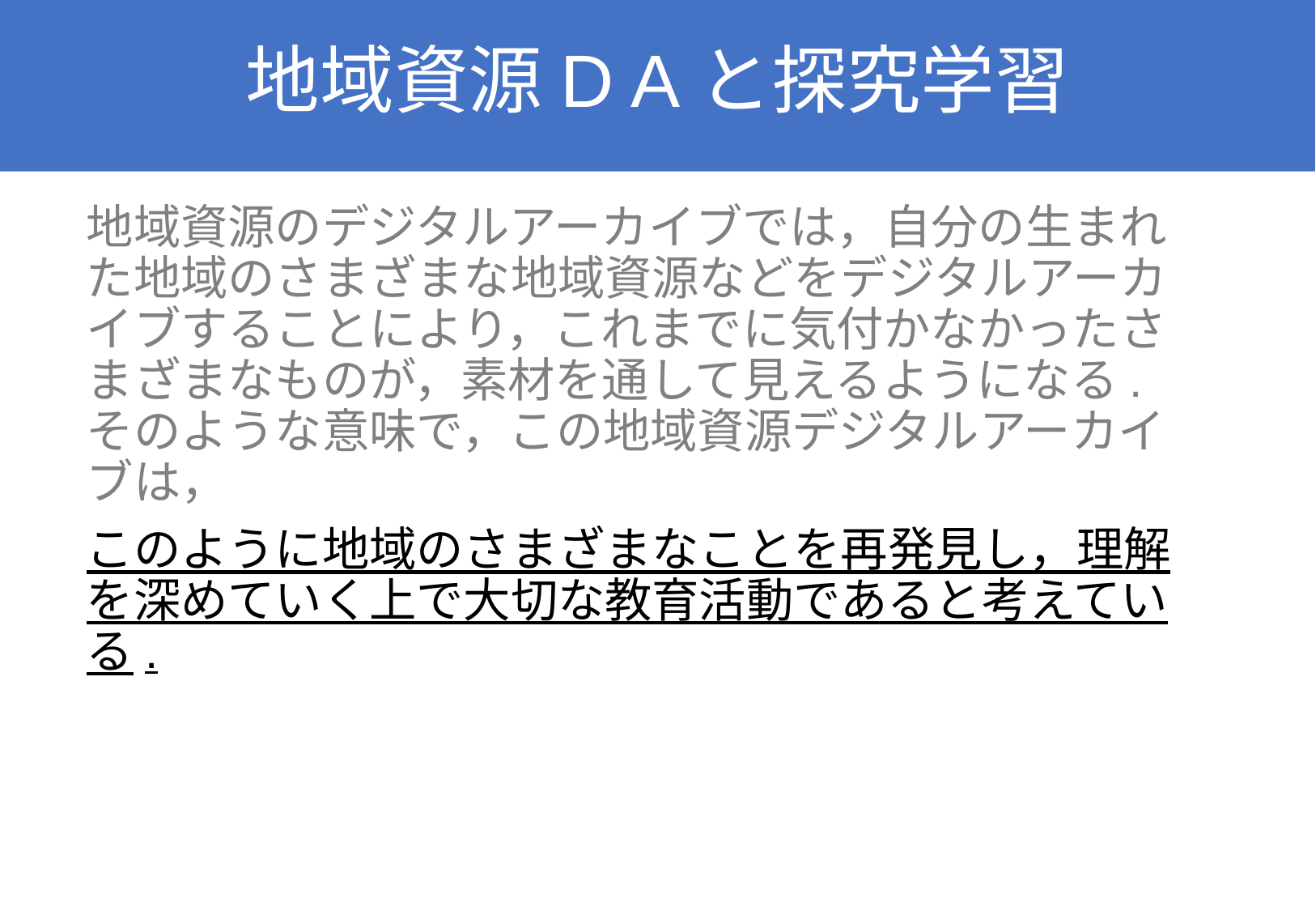

# 地域資源D Aと探究学習
地域資源のデジタルアーカイブでは，自分の生まれた地域のさまざまな地域資源などをデジタルアーカイブすることにより，これまでに気付かなかったさまざまなものが，素材を通して見えるようになる.そのような意味で，この地域資源デジタルアーカイブは，
このように地域のさまざまなことを再発見し，理解を深めていく上で大切な教育活動であると考えている.